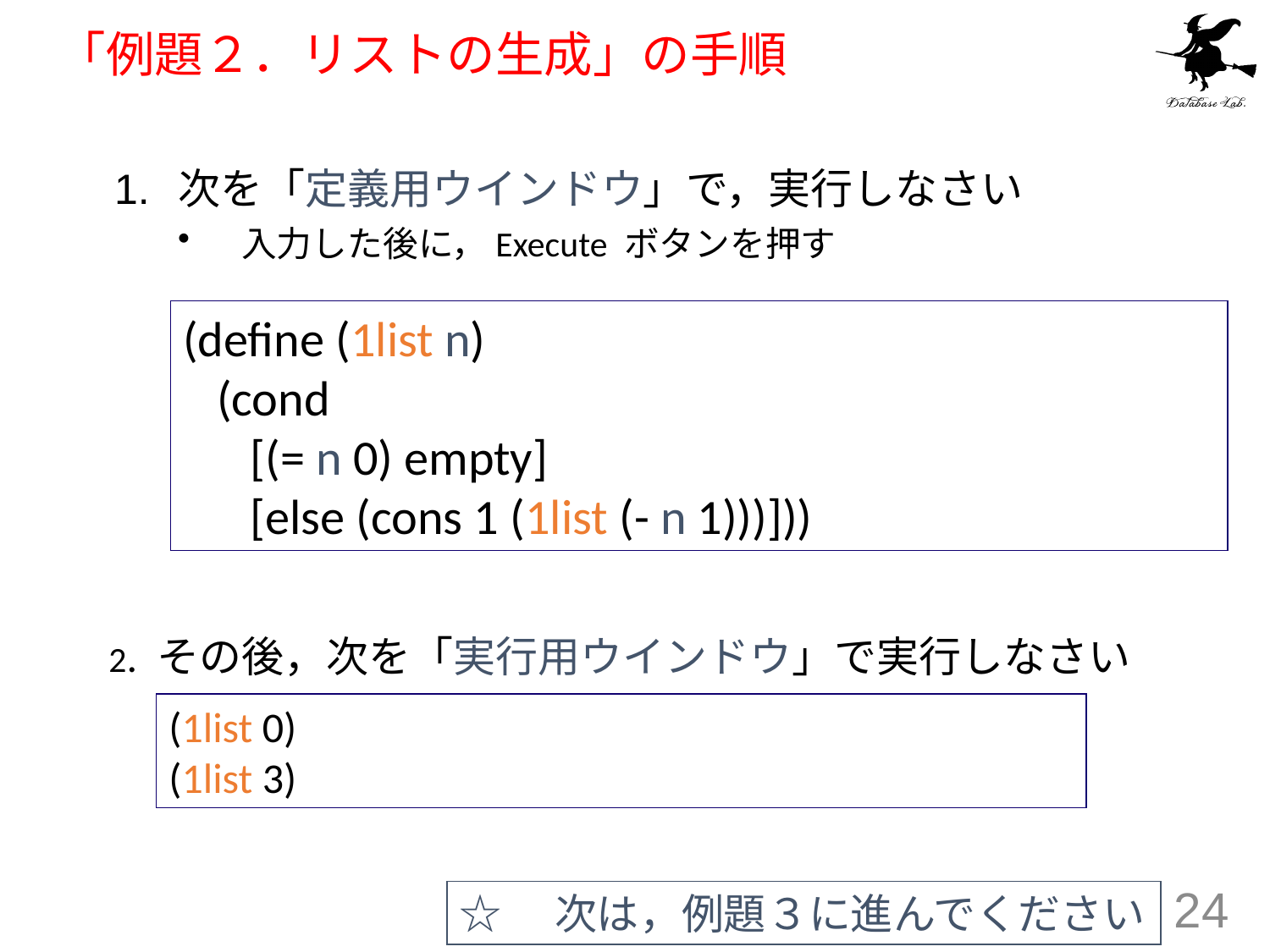

# 「例題２．リストの生成」の手順
次を「定義用ウインドウ」で，実行しなさい
入力した後に，Execute ボタンを押す
(define (1list n)
   (cond
      [(= n 0) empty]
      [else (cons 1 (1list (- n 1)))]))
2. その後，次を「実行用ウインドウ」で実行しなさい
(1list 0)
(1list 3)
☆　次は，例題３に進んでください
24